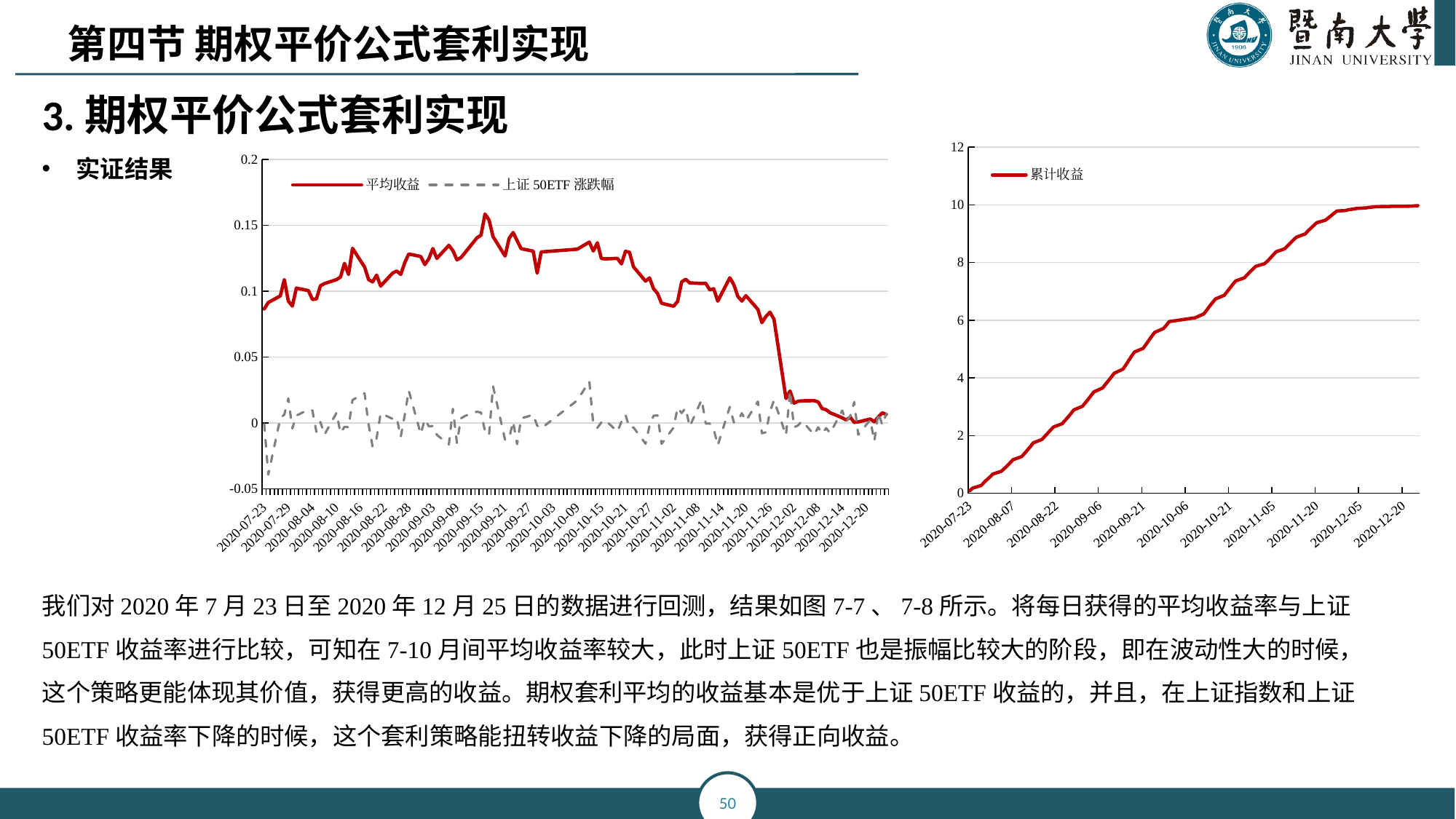

第四节 期权平价公式套利实现
3.期权平价公式套利实现
实证结果

我们对2020年7月23日至2020年12月25日的数据进行回测，结果如图7-7、7-8所示。将每日获得的平均收益率与上证50ETF收益率进行比较，可知在7-10月间平均收益率较大，此时上证50ETF也是振幅比较大的阶段，即在波动性大的时候，这个策略更能体现其价值，获得更高的收益。期权套利平均的收益基本是优于上证50ETF收益的，并且，在上证指数和上证50ETF收益率下降的时候，这个套利策略能扭转收益下降的局面，获得正向收益。

### Chart

| Category | 累计收益 |
|---|---|
| 44035 | 0.086461339995413 |
| 44036 | 0.177824970896988 |
| 44039 | 0.274223679122038 |
| 44040 | 0.383001802239587 |
| 44041 | 0.475516738903015 |
| 44042 | 0.564178343295454 |
| 44043 | 0.666488575156943 |
| 44046 | 0.766891462819612 |
| 44047 | 0.860559205601296 |
| 44048 | 0.954661699485331 |
| 44049 | 1.05871428739515 |
| 44050 | 1.16446319748841 |
| 44053 | 1.27318892913247 |
| 44054 | 1.38386712979166 |
| 44055 | 1.50492091526796 |
| 44056 | 1.6175781190348 |
| 44057 | 1.75003281607034 |
| 44060 | 1.86832255511494 |
| 44061 | 1.97704364043652 |
| 44062 | 2.08407631648389 |
| 44063 | 2.1962318767405 |
| 44064 | 2.30008516360838 |
| 44067 | 2.41381552467348 |
| 44068 | 2.52907034498933 |
| 44069 | 2.64174189925527 |
| 44070 | 2.76324300818628 |
| 44071 | 2.89144094190868 |
| 44074 | 3.01772609260114 |
| 44075 | 3.13785986519438 |
| 44076 | 3.2624088783797 |
| 44077 | 3.39469542143711 |
| 44078 | 3.51956457481374 |
| 44081 | 3.65432302949065 |
| 44082 | 3.78511276546834 |
| 44083 | 3.90887662372197 |
| 44084 | 4.03432335626526 |
| 44085 | 4.16341591434738 |
| 44088 | 4.30390429070499 |
| 44089 | 4.44635279995551 |
| 44090 | 4.60483997838158 |
| 44091 | 4.75884272723533 |
| 44092 | 4.90028959691504 |
| 44095 | 5.02689860166908 |
| 44096 | 5.16690994517556 |
| 44097 | 5.31136513622182 |
| 44098 | 5.44969917433835 |
| 44099 | 5.58193464676032 |
| 44102 | 5.71228535699815 |
| 44103 | 5.82595128197545 |
| 44104 | 5.95569222289778 |
| 44113 | 6.08754253225784 |
| 44116 | 6.2247742583405 |
| 44117 | 6.35521687850662 |
| 44118 | 6.49191316385701 |
| 44119 | 6.61665910839173 |
| 44120 | 6.74115489824619 |
| 44123 | 6.86600021362284 |
| 44124 | 6.9866598089902 |
| 44125 | 7.11684762847926 |
| 44126 | 7.2464064419549 |
| 44127 | 7.3648751527726 |
| 44130 | 7.47246175291795 |
| 44131 | 7.58252886157692 |
| 44132 | 7.68433105374784 |
| 44133 | 7.782537189948 |
| 44134 | 7.87332400355036 |
| 44137 | 7.96187835783982 |
| 44138 | 8.05408889273623 |
| 44139 | 8.16101058974023 |
| 44140 | 8.26999005033929 |
| 44141 | 8.37624837445705 |
| 44144 | 8.48205237640916 |
| 44145 | 8.58803123091372 |
| 44146 | 8.68899037534681 |
| 44147 | 8.79077247354505 |
| 44148 | 8.88316620044037 |
| 44151 | 8.99329873072737 |
| 44152 | 9.09821047516902 |
| 44153 | 9.19421194828772 |
| 44154 | 9.28668483872112 |
| 44155 | 9.38324523844888 |
| 44158 | 9.46939502227592 |
| 44159 | 9.54550466435269 |
| 44160 | 9.62629055846875 |
| 44161 | 9.71027484286751 |
| 44162 | 9.78894664229787 |
| 44165 | 9.80738045589094 |
| 44166 | 9.83151027716034 |
| 44167 | 9.84644854871675 |
| 44168 | 9.86277281461928 |
| 44169 | 9.87944643533055 |
| 44172 | 9.89627201914695 |
| 44173 | 9.9121032716941 |
| 44174 | 9.92290498727007 |
| 44175 | 9.93283059829122 |
| 44176 | 9.94045025429332 |
| 44179 | 9.94425495656248 |
| 44180 | 9.94639633936169 |
| 44181 | 9.9506436553892 |
| 44182 | 9.95094365429303 |
| 44183 | 9.95160043249716 |
| 44186 | 9.95444988994971 |
| 44187 | 9.95520096784754 |
| 44188 | 9.95972032643224 |
| 44189 | 9.96726704470314 |
| 44190 | 9.97359943750701 |

### Chart

| Category | 平均收益 | 上证50ETF涨跌幅 |
|---|---|---|
| 44035 | 0.086461339995413 | -0.0009 |
| 44036 | 0.0913636309015754 | -0.039328 |
| 44039 | 0.0963987082250494 | 0.003437 |
| 44040 | 0.108778123117549 | 0.006229 |
| 44041 | 0.0925149366634286 | 0.01857 |
| 44042 | 0.088661604392439 | -0.004254 |
| 44043 | 0.102310231861489 | 0.005493 |
| 44046 | 0.100402887662669 | 0.010015 |
| 44047 | 0.0936677427816832 | 0.009315 |
| 44048 | 0.0941024938840351 | -0.006847 |
| 44049 | 0.104052587909817 | 0.0006 |
| 44050 | 0.105748910093263 | -0.008987 |
| 44053 | 0.108725731644056 | 0.007557 |
| 44054 | 0.110678200659198 | -0.007801 |
| 44055 | 0.121053785476295 | -0.003024 |
| 44056 | 0.112657203766844 | -0.003336 |
| 44057 | 0.132454697035533 | 0.017346 |
| 44060 | 0.118289739044602 | 0.022435 |
| 44061 | 0.108721085321577 | -0.001463 |
| 44062 | 0.107032676047377 | -0.018166 |
| 44063 | 0.112155560256609 | -0.011638 |
| 44064 | 0.103853286867881 | 0.007246 |
| 44067 | 0.113730361065095 | 0.002998 |
| 44068 | 0.115254820315849 | 0.003885 |
| 44069 | 0.112671554265941 | -0.010717 |
| 44070 | 0.121501108931008 | 0.005718 |
| 44071 | 0.128197933722409 | 0.024536 |
| 44074 | 0.126285150692451 | -0.00847 |
| 44075 | 0.120133772593248 | 0.002651 |
| 44076 | 0.124549013185318 | -0.002644 |
| 44077 | 0.132286543057413 | -0.002356 |
| 44078 | 0.124869153376623 | -0.009153 |
| 44081 | 0.13475845467691 | -0.016389 |
| 44082 | 0.130789735977689 | 0.010603 |
| 44083 | 0.12376385825363 | -0.015288 |
| 44084 | 0.125446732543292 | 0.003349 |
| 44085 | 0.129092558082124 | 0.005158 |
| 44088 | 0.140488376357609 | 0.008452 |
| 44089 | 0.142448509250515 | 0.007782 |
| 44090 | 0.158487178426072 | -0.006237 |
| 44091 | 0.154002748853755 | -0.009564 |
| 44092 | 0.14144686967971 | 0.027761 |
| 44095 | 0.126609004754041 | -0.012918 |
| 44096 | 0.140011343506474 | -0.011898 |
| 44097 | 0.144455191046261 | 0.000903 |
| 44098 | 0.138334038116532 | -0.016241 |
| 44099 | 0.13223547242197 | 0.003363 |
| 44102 | 0.130350710237827 | 0.006094 |
| 44103 | 0.113665924977301 | -0.00212 |
| 44104 | 0.129740940922329 | -0.004249 |
| 44113 | 0.131850309360061 | 0.017068 |
| 44116 | 0.137231726082662 | 0.031465 |
| 44117 | 0.130442620166116 | -0.001453 |
| 44118 | 0.136696285350391 | -0.003782 |
| 44119 | 0.124745944534718 | 0.000292 |
| 44120 | 0.124495789854466 | 0.002044 |
| 44123 | 0.12484531537665 | -0.006702 |
| 44124 | 0.120659595367362 | 0.00088 |
| 44125 | 0.130187819489053 | 0.006155 |
| 44126 | 0.129558813475644 | -0.003787 |
| 44127 | 0.118468710817702 | -0.003509 |
| 44130 | 0.107586600145344 | -0.015845 |
| 44131 | 0.110067108658971 | -0.002385 |
| 44132 | 0.101802192170928 | 0.00538 |
| 44133 | 0.0982061362001567 | 0.005648 |
| 44134 | 0.0907868136023555 | -0.015962 |
| 44137 | 0.0885543542894652 | -0.003605 |
| 44138 | 0.092210534896406 | 0.011456 |
| 44139 | 0.106921697003999 | 0.007452 |
| 44140 | 0.10897946059906 | 0.011243 |
| 44141 | 0.106258324117766 | -0.002926 |
| 44144 | 0.105804001952101 | 0.017606 |
| 44145 | 0.105978854504561 | -0.000577 |
| 44146 | 0.100959144433089 | -0.000577 |
| 44147 | 0.101782098198245 | -0.004908 |
| 44148 | 0.0923937268953143 | -0.017116 |
| 44151 | 0.110132530287003 | 0.012102 |
| 44152 | 0.104911744441647 | 0.000292 |
| 44153 | 0.0960014731187039 | 0.001458 |
| 44154 | 0.0924728904333948 | 0.007278 |
| 44155 | 0.0965603997277642 | 0.001445 |
| 44158 | 0.0861497838270373 | 0.016162 |
| 44159 | 0.0761096420767718 | -0.007952 |
| 44160 | 0.0807858941160608 | -0.007157 |
| 44161 | 0.0839842843987572 | 0.008362 |
| 44162 | 0.0786717994303631 | 0.017158 |
| 44165 | 0.0184338135930725 | -0.009412 |
| 44166 | 0.0241298212693973 | 0.024187 |
| 44167 | 0.0149382715564109 | -0.003374 |
| 44168 | 0.0163242659025316 | -0.001975 |
| 44169 | 0.0166736207112673 | 0.001413 |
| 44172 | 0.0168255838164015 | -0.009032 |
| 44173 | 0.015831252547146 | -0.003418 |
| 44174 | 0.0108017155759674 | -0.008288 |
| 44175 | 0.00992561102115686 | -0.004035 |
| 44176 | 0.00761965600210208 | -0.007813 |
| 44179 | 0.00380470226915924 | 0.009332 |
| 44180 | 0.00214138279920614 | 0.000867 |
| 44181 | 0.0042473160275106 | 0.005196 |
| 44182 | 0.000299998903827407 | 0.015796 |
| 44183 | 0.000656778204137324 | -0.009047 |
| 44186 | 0.00284945745254854 | 0.002282 |
| 44187 | 0.000751077897823364 | -0.013948 |
| 44188 | 0.00451935858470226 | 0.007794 |
| 44189 | 0.00754671827090595 | -0.001719 |
| 44190 | 0.00633239280387063 | 0.006887 |